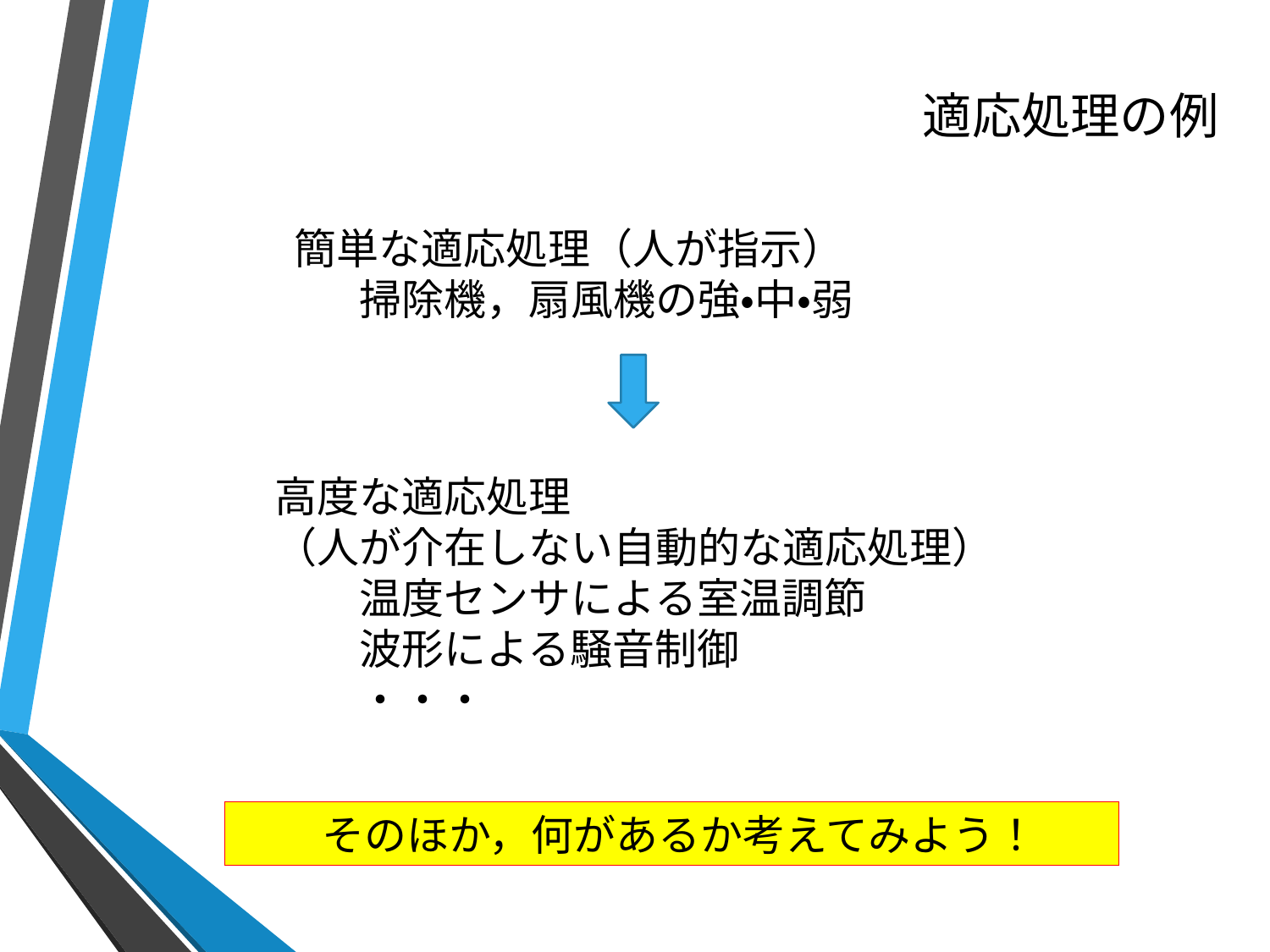

# 適応処理の例
 簡単な適応処理（人が指示）
　　掃除機，扇風機の強・中・弱

高度な適応処理
（人が介在しない自動的な適応処理）
　　温度センサによる室温調節
　　波形による騒音制御
　　・・・
　　そのほか，何があるか考えてみよう！